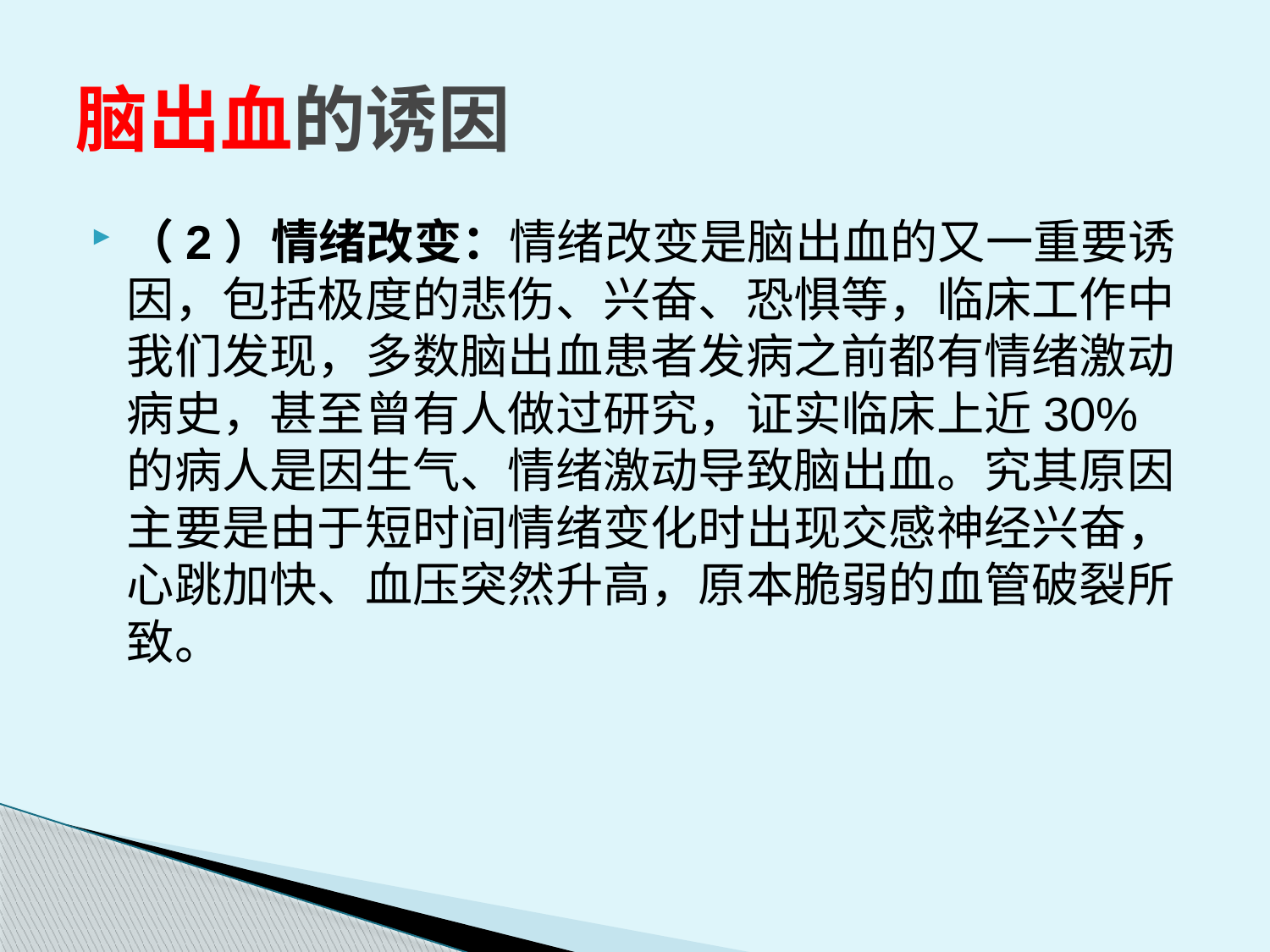

# 脑出血的诱因
（2）情绪改变：情绪改变是脑出血的又一重要诱因，包括极度的悲伤、兴奋、恐惧等，临床工作中我们发现，多数脑出血患者发病之前都有情绪激动病史，甚至曾有人做过研究，证实临床上近30%的病人是因生气、情绪激动导致脑出血。究其原因主要是由于短时间情绪变化时出现交感神经兴奋，心跳加快、血压突然升高，原本脆弱的血管破裂所致。